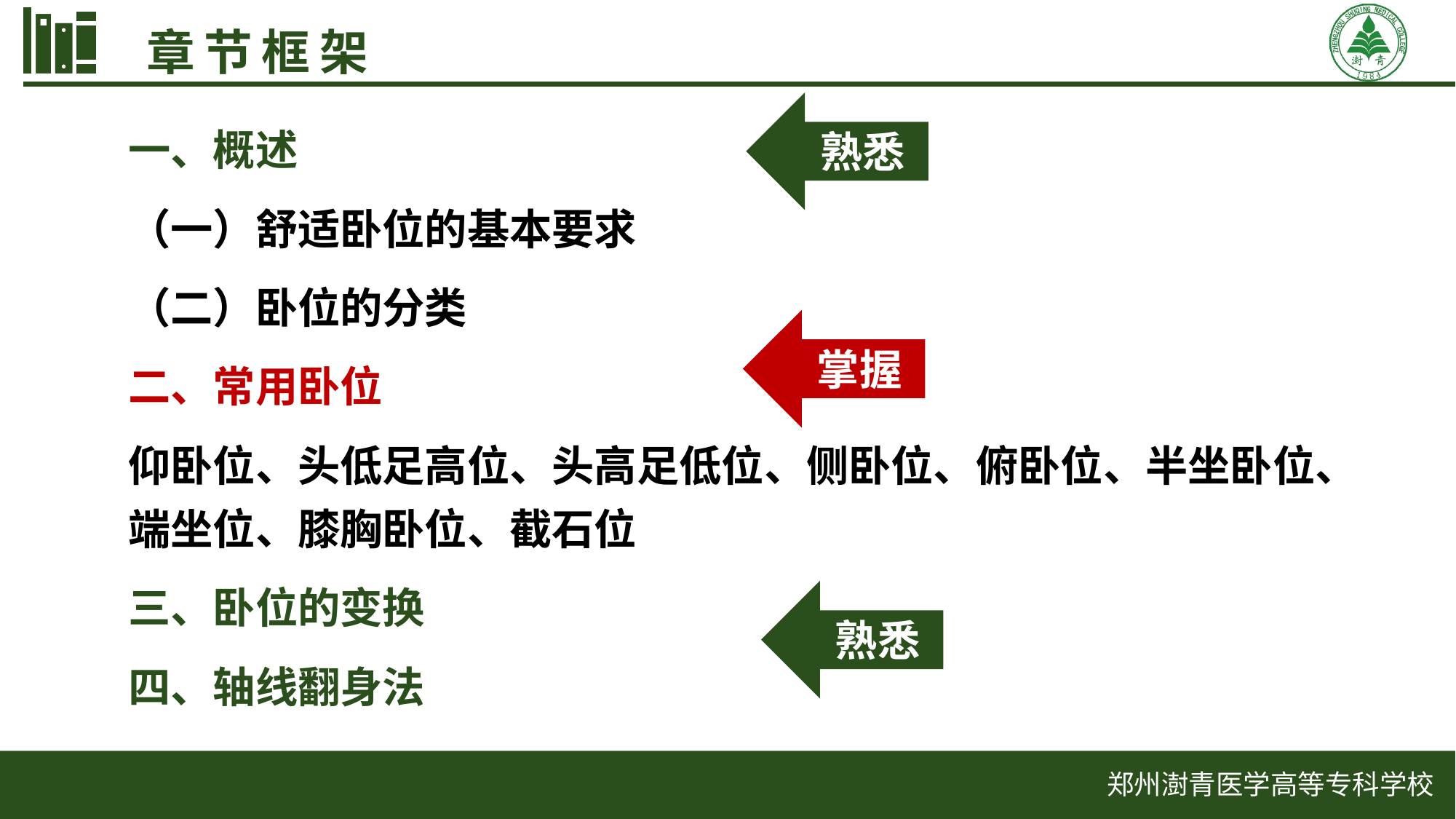

章节框架

熟悉
一、概述
（一）舒适卧位的基本要求
（二）卧位的分类
二、常用卧位
仰卧位、头低足高位、头高足低位、侧卧位、俯卧位、半坐卧位、端坐位、膝胸卧位、截石位
三、卧位的变换
四、轴线翻身法

掌握

熟悉
郑州澍青医学高等专科学校